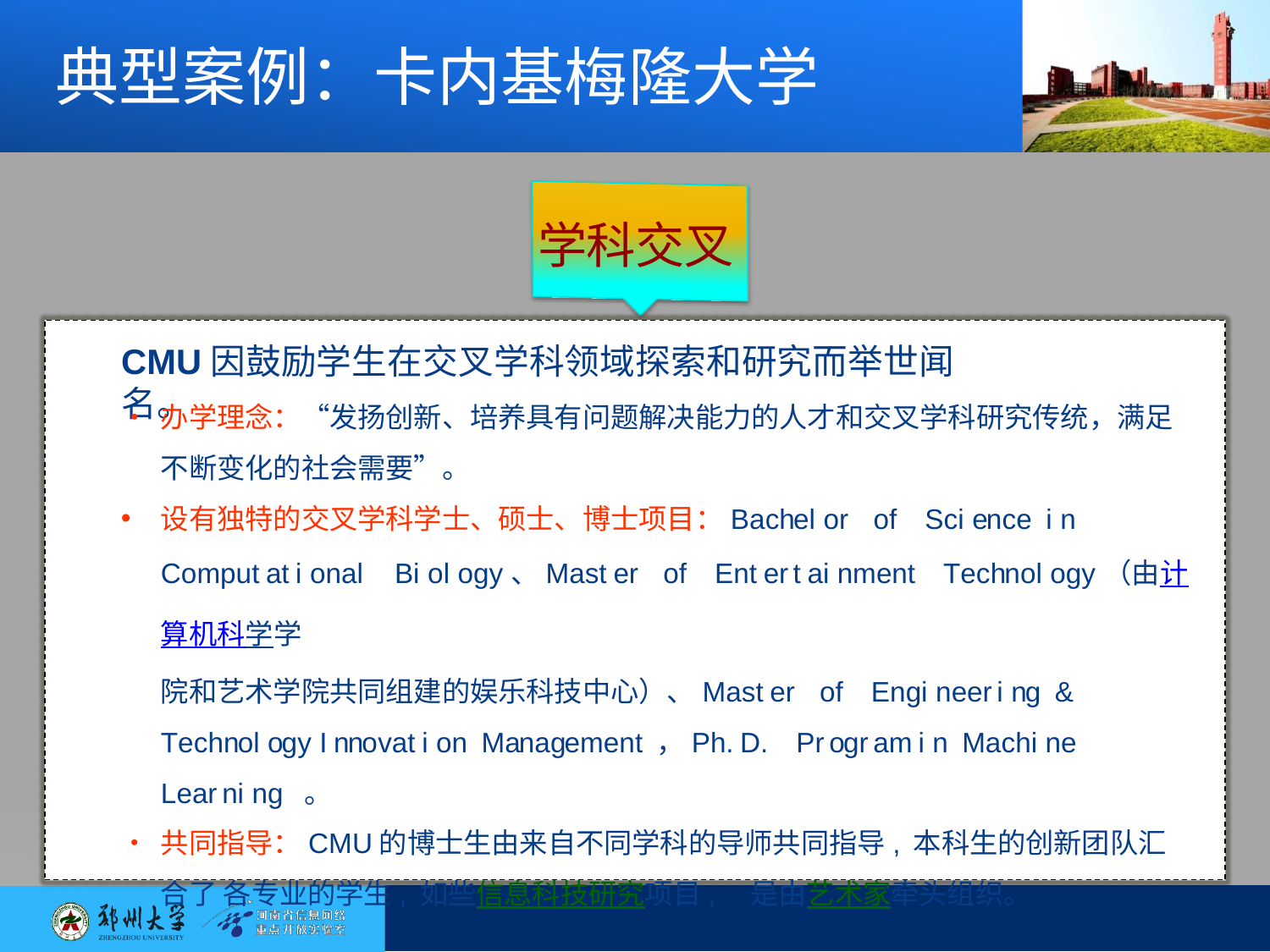

# 典型案例：卡内基梅隆大学

学科交叉

CMU因鼓励学生在交叉学科领域探索和研究而举世闻名。

•	办学理念：“发扬创新、培养具有问题解决能力的人才和交叉学科研究传统，满足 不断变化的社会需要”。
设有独特的交叉学科学士、硕士、博士项目：Bachelor  of  Science  in Computational  Biology、Master  of  Entertainment  Technology（由计算机科学学
院和艺术学院共同组建的娱乐科技中心）、Master  of  Engineering  &  Technology Innovation  Management，Ph.D.  Program  in  Machine  Learning  。
•	共同指导：CMU的博士生由来自不同学科的导师共同指导,本科生的创新团队汇合了 各专业的学生,如些信息科技研究项目,  是由艺术家牵头组织。